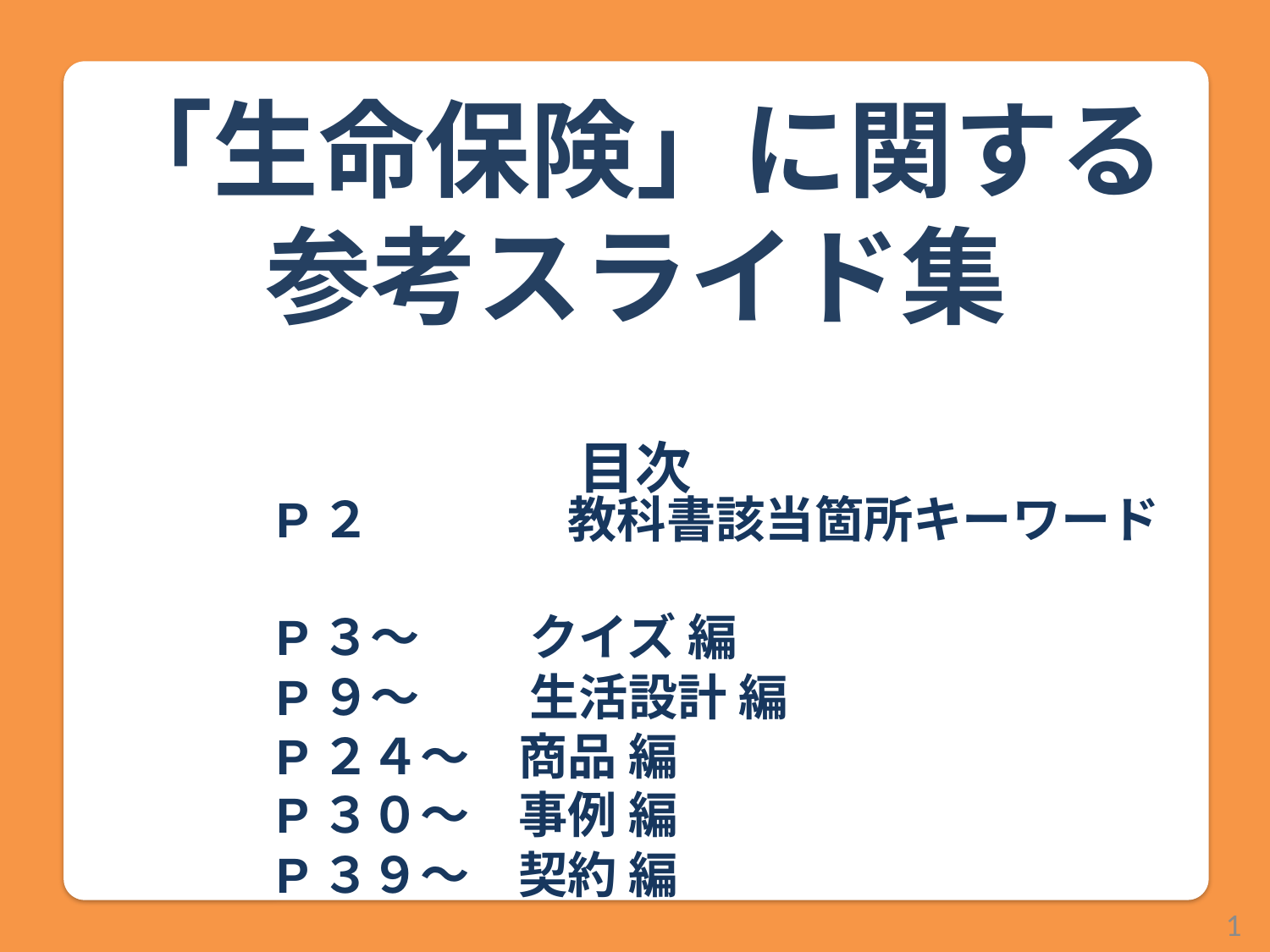

「生命保険」に関する
参考スライド集
目次
P２　　　　教科書該当箇所キーワード
P３～　　 クイズ 編
P９～　　 生活設計 編
P２４～　商品 編
P３０～　事例 編
P３９～　契約 編
1